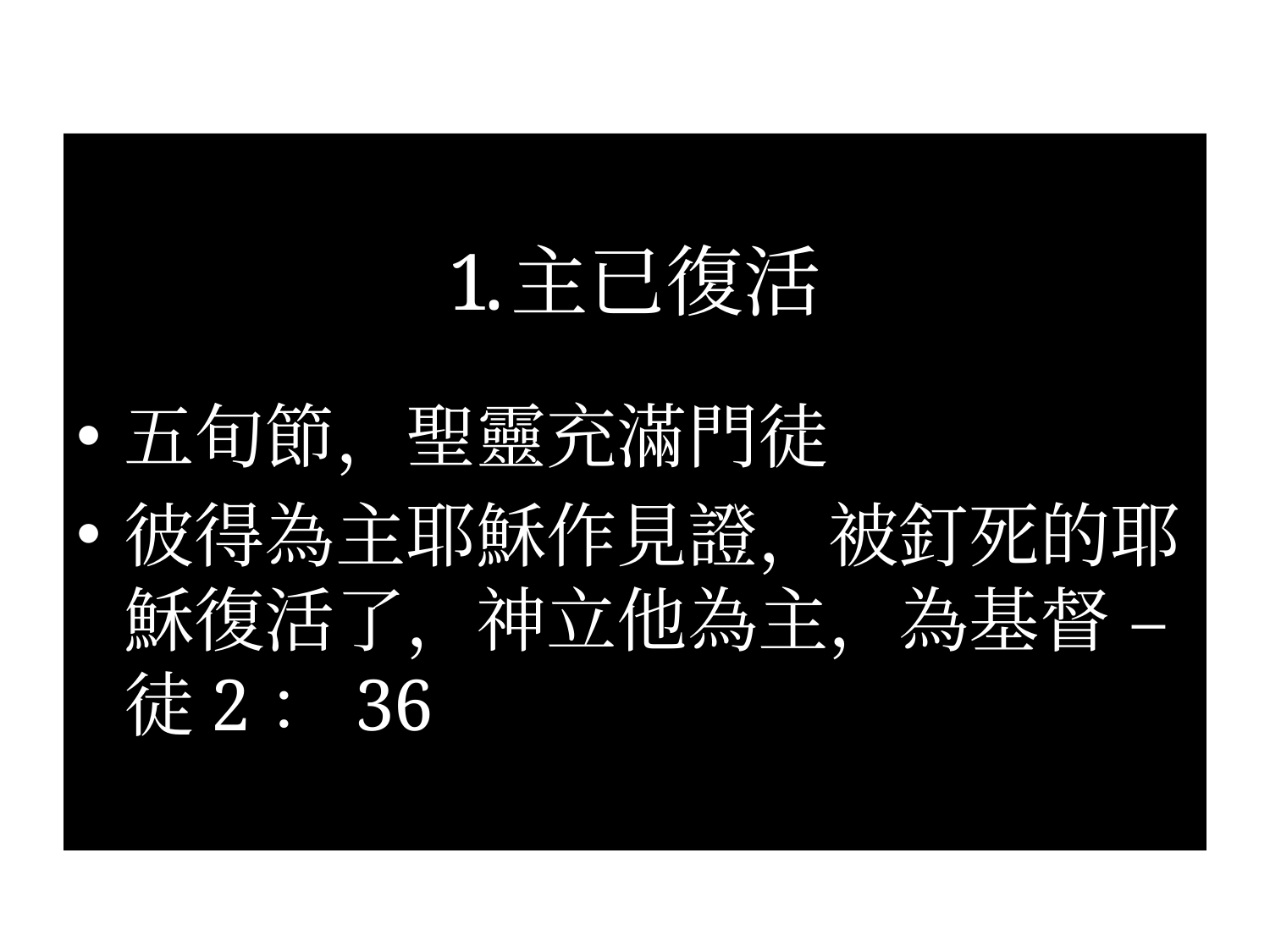

主已復活

五旬節，聖靈充滿門徒
彼得為主耶穌作見證，被釘死的耶穌復活了，神立他為主，為基督 – 徒2：36